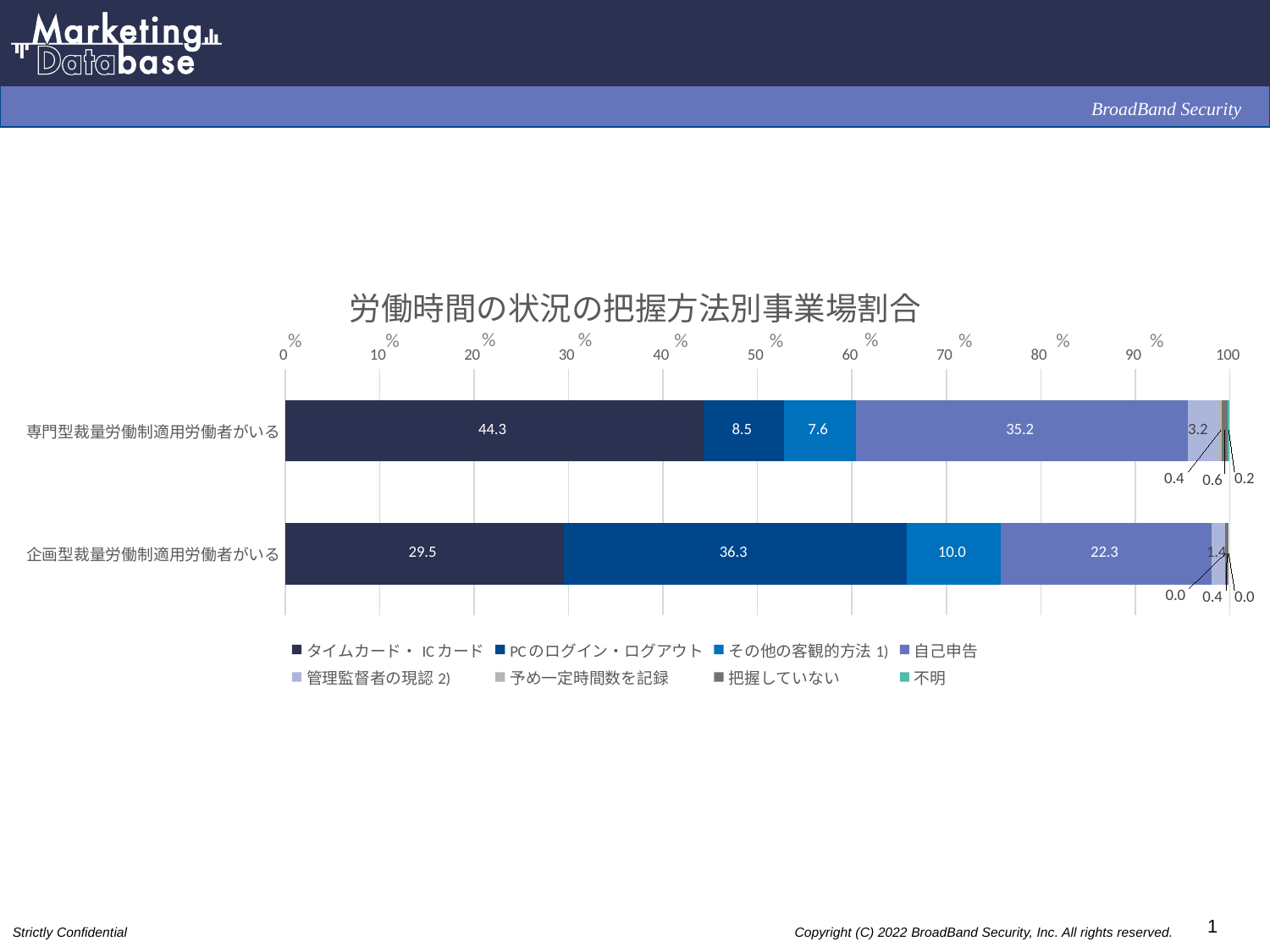

### Chart: 労働時間の状況の把握方法別事業場割合

| Category | タイムカード・ICカード | PCのログイン・ログアウト | その他の客観的方法1) | 自己申告 | 管理監督者の現認2) | 予め一定時間数を記録 | 把握していない | 不明 |
|---|---|---|---|---|---|---|---|---|
| 専門型裁量労働制適用労働者がいる | 44.3 | 8.5 | 7.6 | 35.2 | 3.2 | 0.4 | 0.6 | 0.2 |
| 企画型裁量労働制適用労働者がいる | 29.5 | 36.3 | 10.0 | 22.3 | 1.4 | 0.0 | 0.4 | 0.0 |